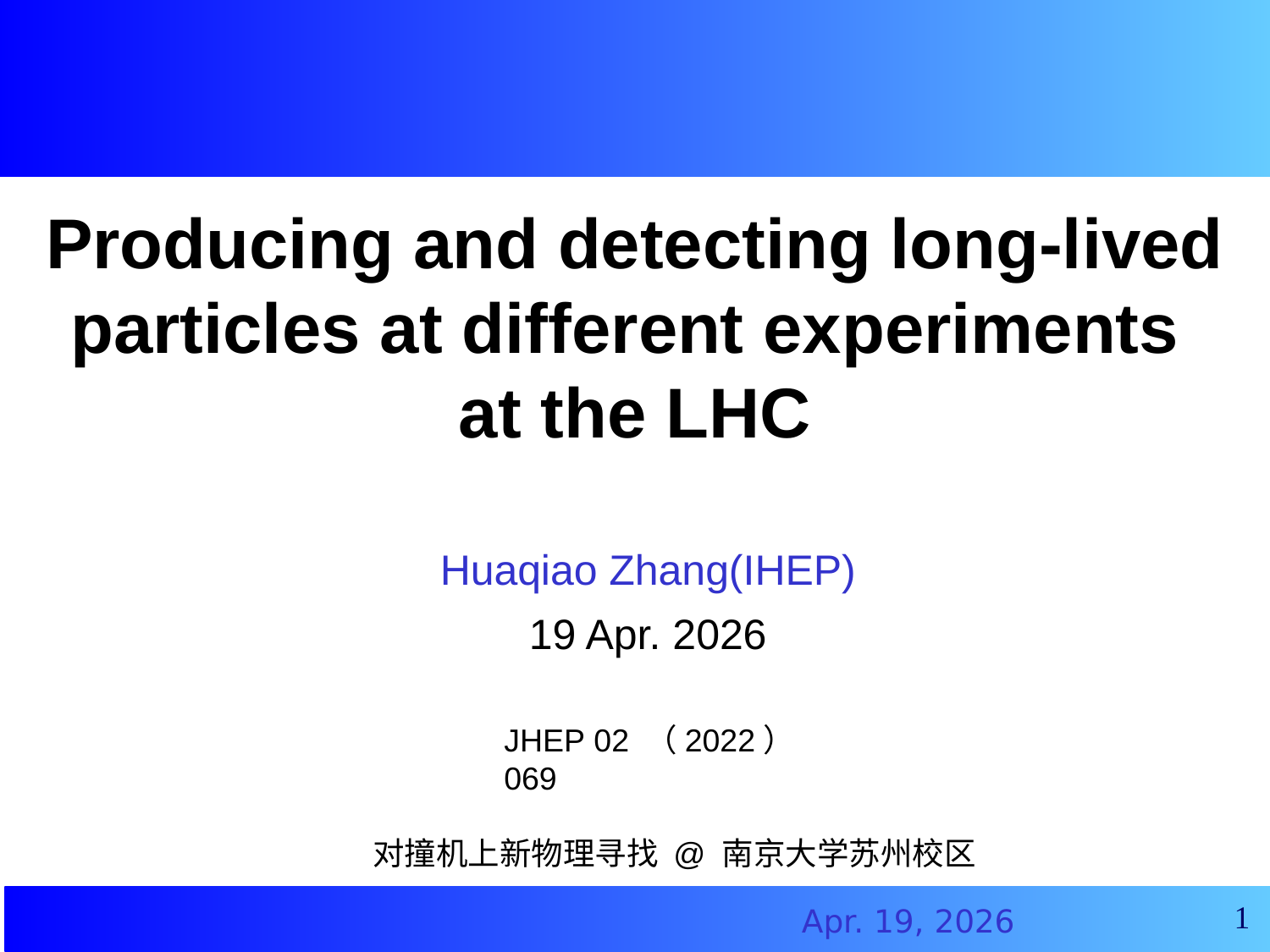

Producing and detecting long-lived particles at different experiments
at the LHC
Huaqiao Zhang(IHEP)
19 Apr. 2026

JHEP 02 （2022） 069
对撞机上新物理寻找 @ 南京大学苏州校区
1